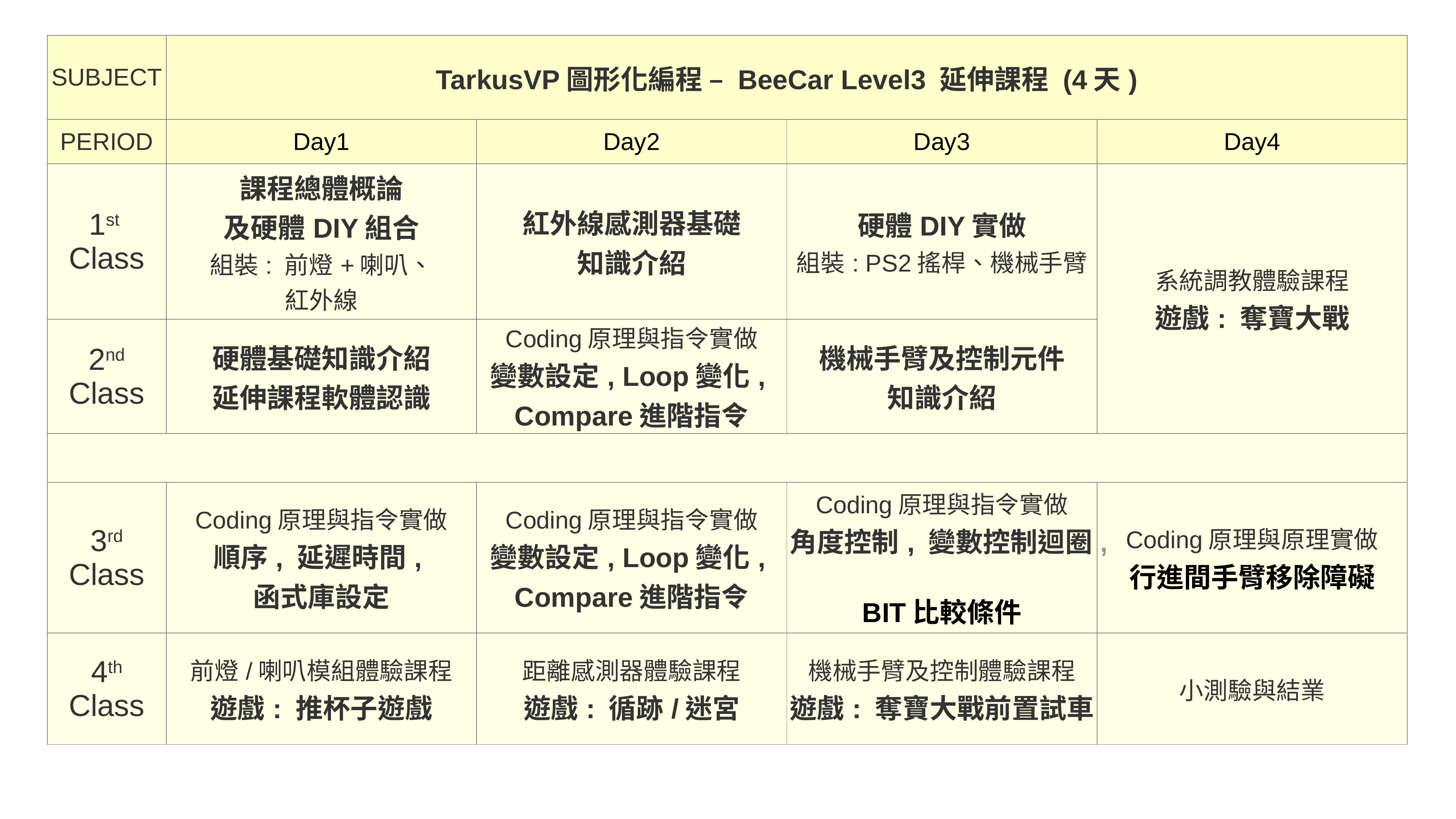

| SUBJECT | TarkusVP圖形化編程 – BeeCar Level3 延伸課程 (4天) |  |  |  |
| --- | --- | --- | --- | --- |
| PERIOD | Day1 | Day2 | Day3 | Day4 |
| 1st Class | 課程總體概論 及硬體DIY組合 組裝: 前燈+喇叭、 紅外線 | 紅外線感測器基礎 知識介紹 | 硬體DIY實做 組裝: PS2搖桿、機械手臂 | 系統調教體驗課程 遊戲: 奪寶大戰 |
| 2nd Class | 硬體基礎知識介紹 延伸課程軟體認識 | Coding原理與指令實做 變數設定, Loop變化, Compare進階指令 | 機械手臂及控制元件 知識介紹 |  |
|  |  |  |  |  |
| 3rd Class | Coding原理與指令實做 順序, 延遲時間, 函式庫設定 | Coding原理與指令實做 變數設定, Loop變化, Compare進階指令 | Coding原理與指令實做 角度控制, 變數控制迴圈, BIT比較條件 | Coding原理與原理實做 行進間手臂移除障礙 |
| 4th Class | 前燈/喇叭模組體驗課程 遊戲: 推杯子遊戲 | 距離感測器體驗課程 遊戲: 循跡/迷宮 | 機械手臂及控制體驗課程 遊戲: 奪寶大戰前置試車 | 小測驗與結業 |